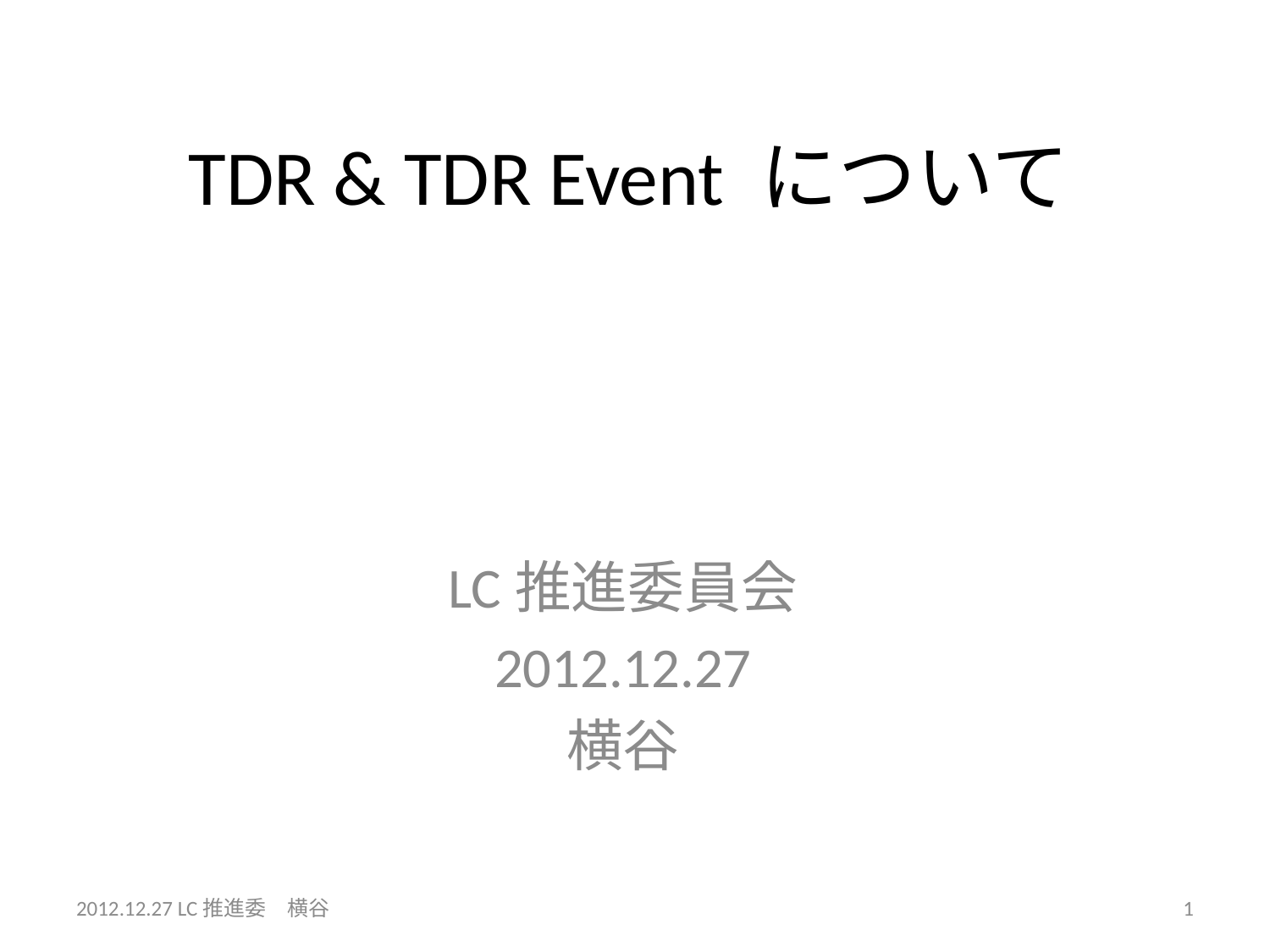

# TDR & TDR Event について
LC推進委員会
2012.12.27
横谷
2012.12.27 LC推進委　横谷
1